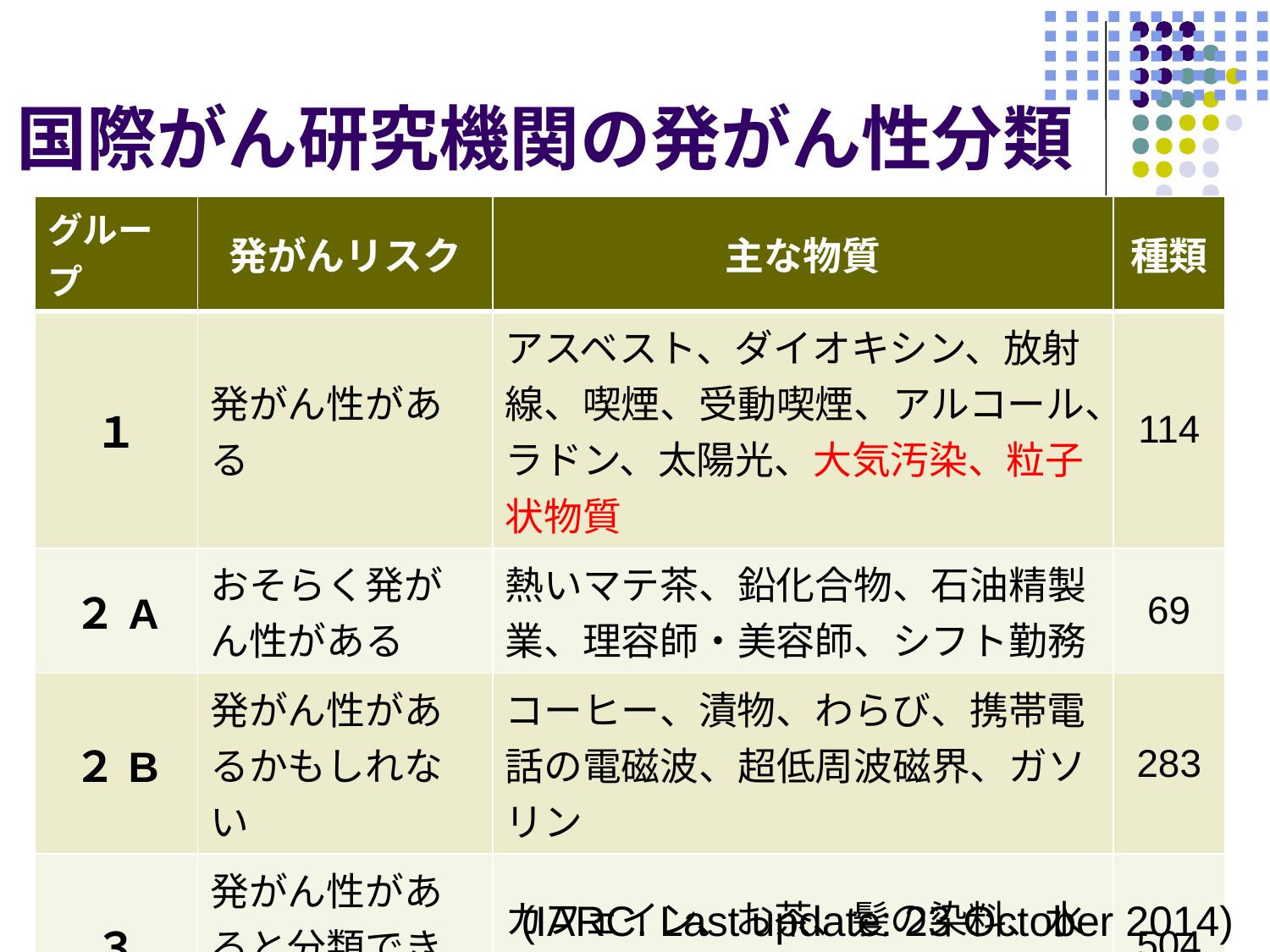

# 国際がん研究機関の発がん性分類
| グループ | 発がんリスク | 主な物質 | 種類 |
| --- | --- | --- | --- |
| １ | 発がん性がある | アスベスト、ダイオキシン、放射線、喫煙、受動喫煙、アルコール、ラドン、太陽光、大気汚染、粒子状物質 | 114 |
| ２A | おそらく発がん性がある | 熱いマテ茶、鉛化合物、石油精製業、理容師・美容師、シフト勤務 | 69 |
| ２B | 発がん性があるかもしれない | コーヒー、漬物、わらび、携帯電話の電磁波、超低周波磁界、ガソリン | 283 |
| ３ | 発がん性があると分類できない | カフェイン、お茶、髪の染料、水銀 | 504 |
| ４ | おそらく発がん性はない | カプロラクタム（ナイロンの原料） | 1 |
(IARC. Last update: 23 October 2014)